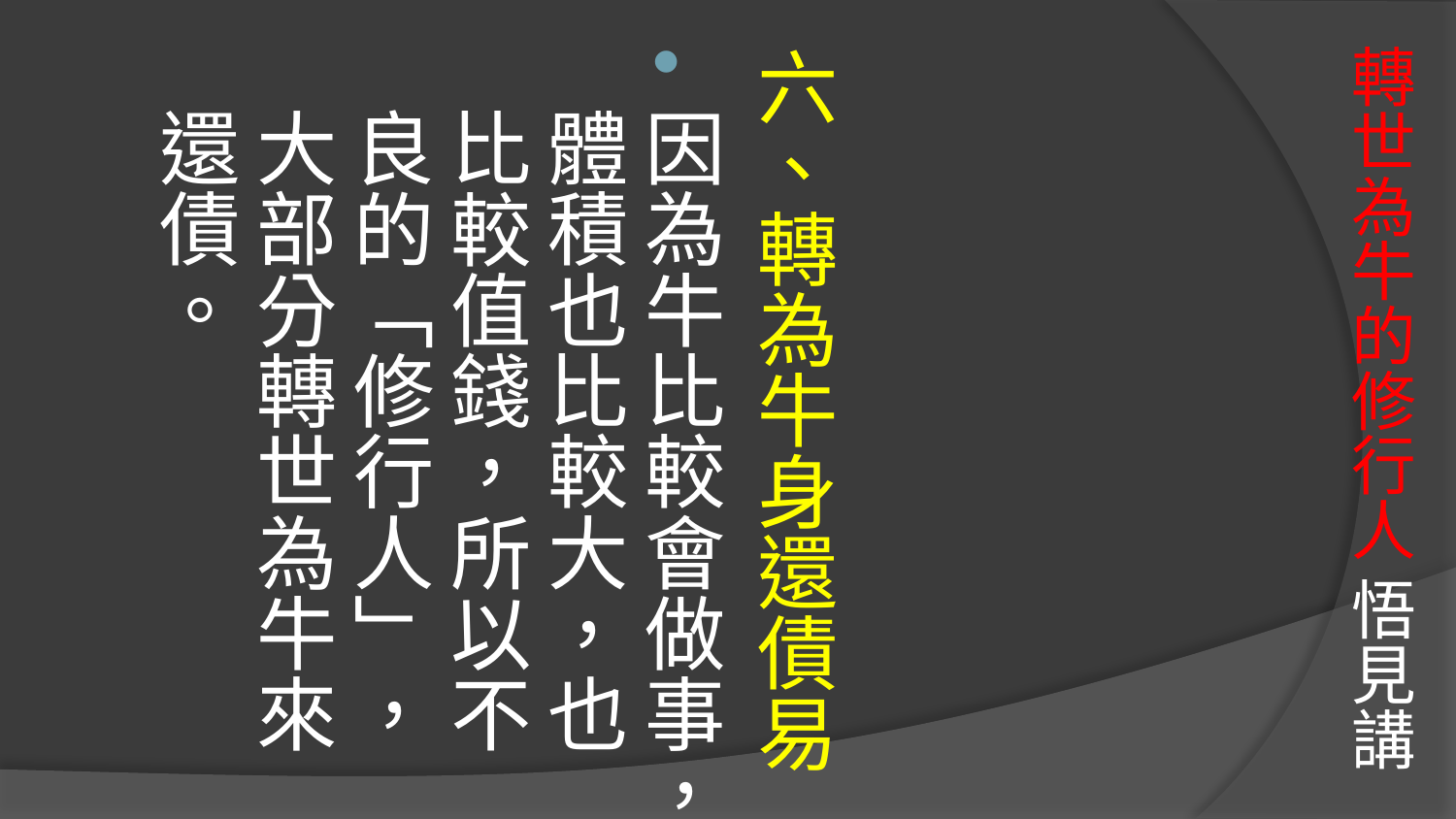

# 轉世為牛的修行人 悟見講
六、轉為牛身還債易
因為牛比較會做事，體積也比較大，也比較值錢，所以不良的「修行人」，大部分轉世為牛來還債。